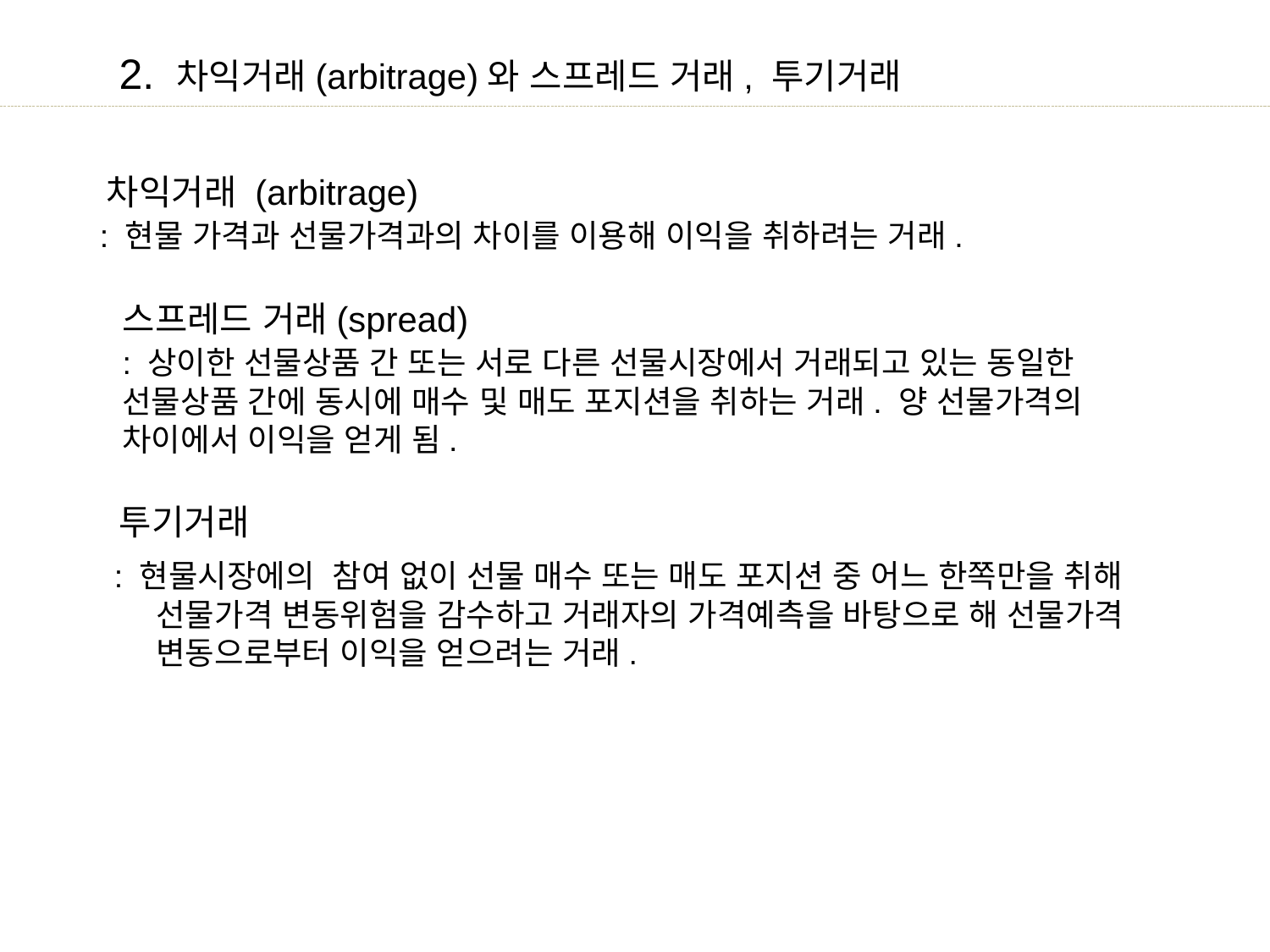

2. 차익거래(arbitrage)와 스프레드 거래, 투기거래

      차익거래 (arbitrage)
     : 현물 가격과 선물가격과의 차이를 이용해 이익을 취하려는 거래.

	스프레드 거래(spread)
	: 상이한 선물상품 간 또는 서로 다른 선물시장에서 거래되고 있는 동일한 선물상품 간에 동시에 매수 및 매도 포지션을 취하는 거래. 양 선물가격의 차이에서 이익을 얻게 됨.

      투기거래

   : 현물시장에의  참여 없이 선물 매수 또는 매도 포지션 중 어느 한쪽만을 취해 선물가격 변동위험을 감수하고 거래자의 가격예측을 바탕으로 해 선물가격 변동으로부터 이익을 얻으려는 거래.